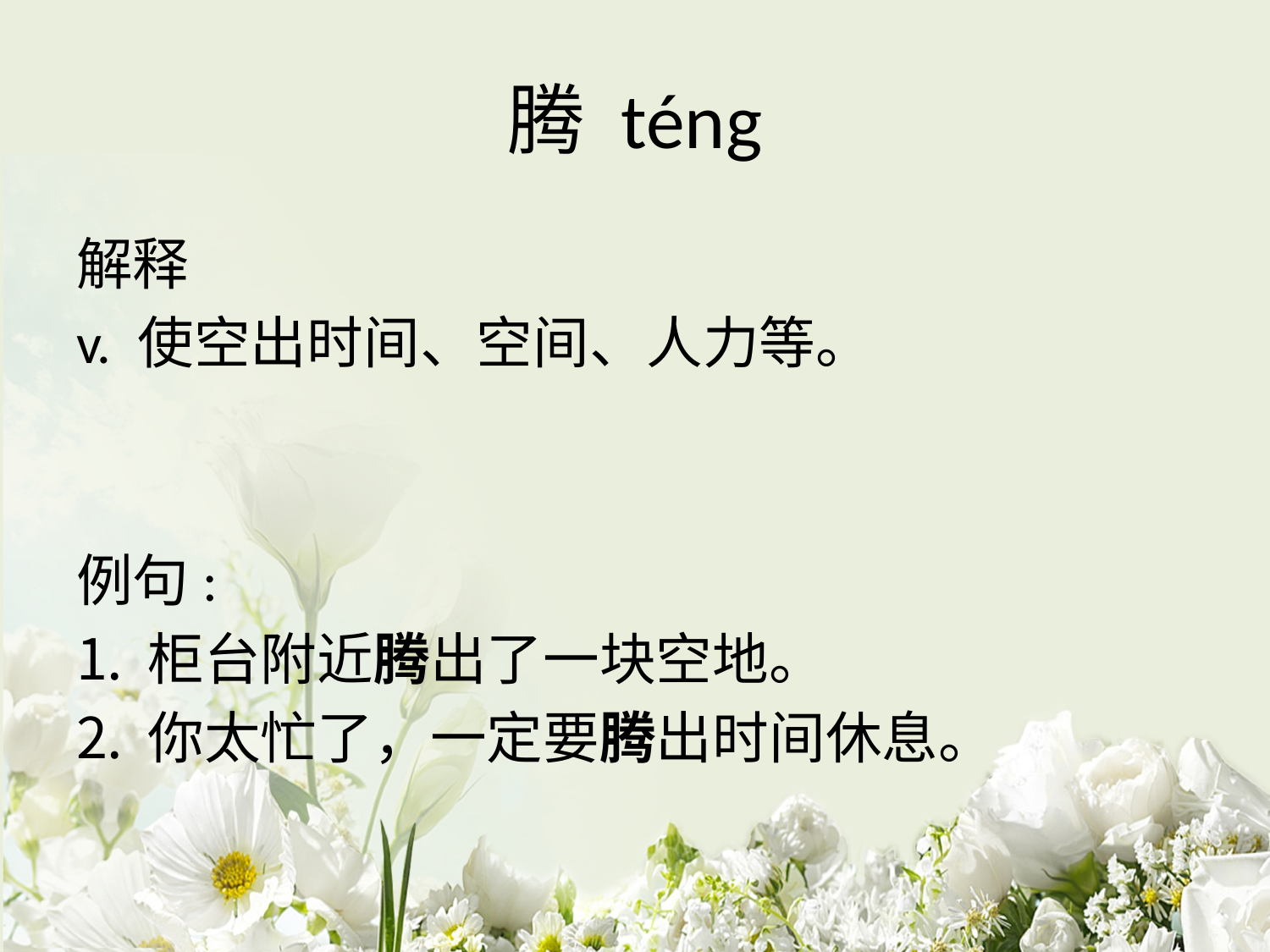

# 腾 téng
解释
v. 使空出时间、空间、人力等。

例句:
柜台附近腾出了一块空地。
你太忙了，一定要腾出时间休息。